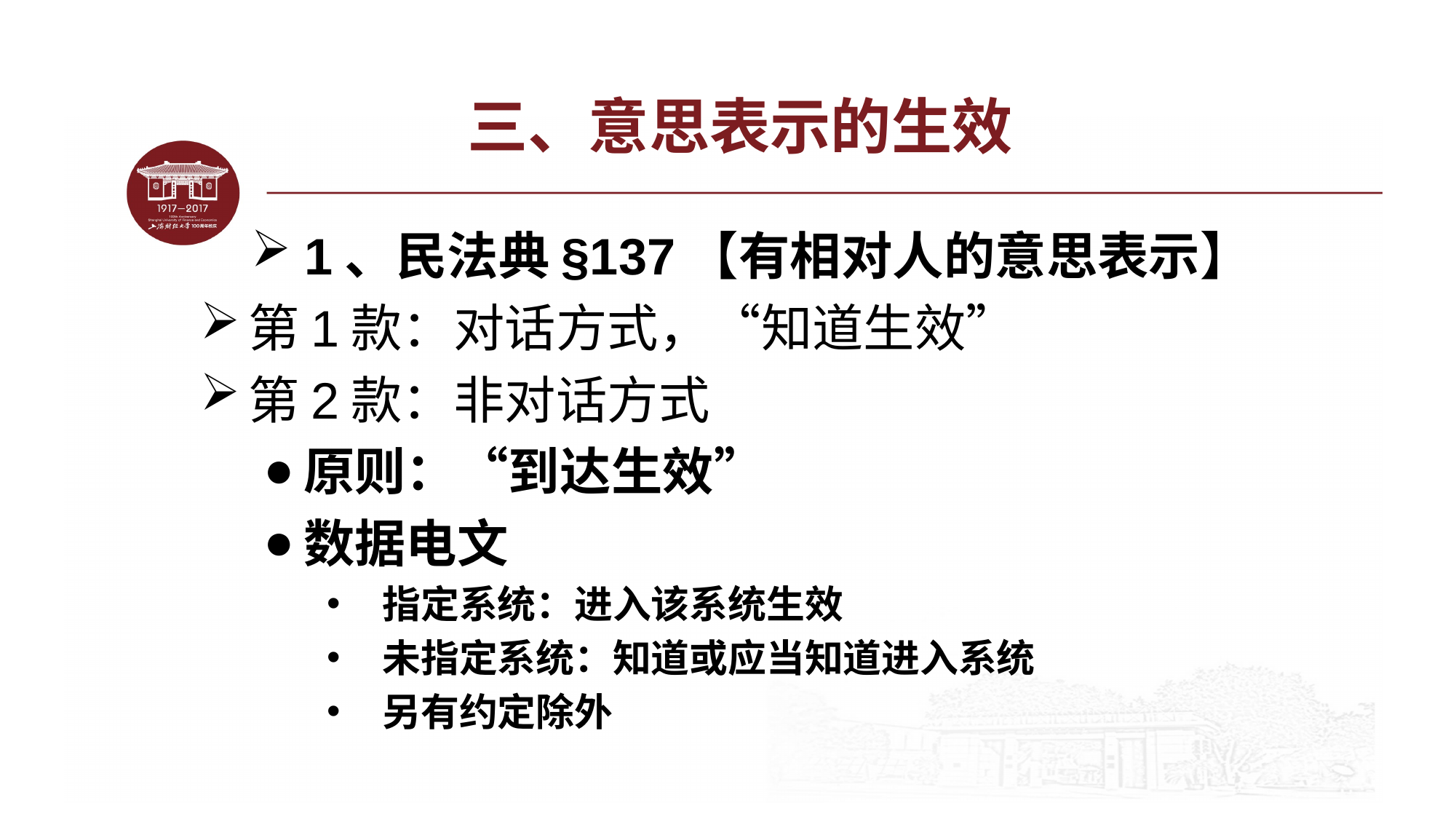

# 三、意思表示的生效
1、民法典§137【有相对人的意思表示】
第1款：对话方式，“知道生效”
第2款：非对话方式
原则：“到达生效”
数据电文
指定系统：进入该系统生效
未指定系统：知道或应当知道进入系统
另有约定除外